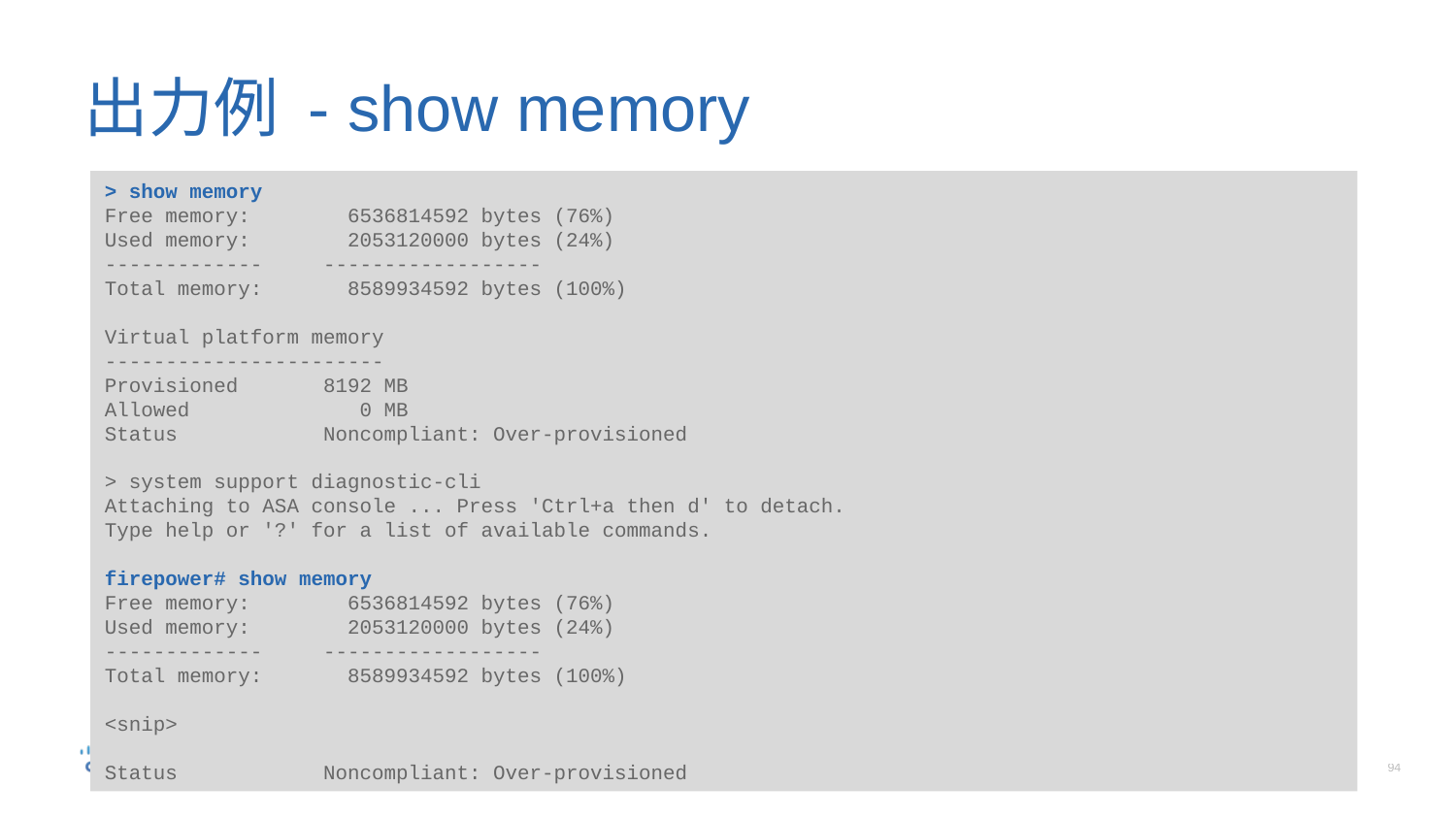

# 出力例 - show memory
> show memory
Free memory:        6536814592 bytes (76%)
Used memory:        2053120000 bytes (24%)
-------------     ------------------
Total memory:       8589934592 bytes (100%)

Virtual platform memory
-----------------------
Provisioned       8192 MB
Allowed              0 MB
Status            Noncompliant: Over-provisioned

> system support diagnostic-cli
Attaching to ASA console ... Press 'Ctrl+a then d' to detach.
Type help or '?' for a list of available commands.

firepower# show memory
Free memory:        6536814592 bytes (76%)
Used memory:        2053120000 bytes (24%)
-------------     ------------------
Total memory:       8589934592 bytes (100%)

<snip>

Status            Noncompliant: Over-provisioned